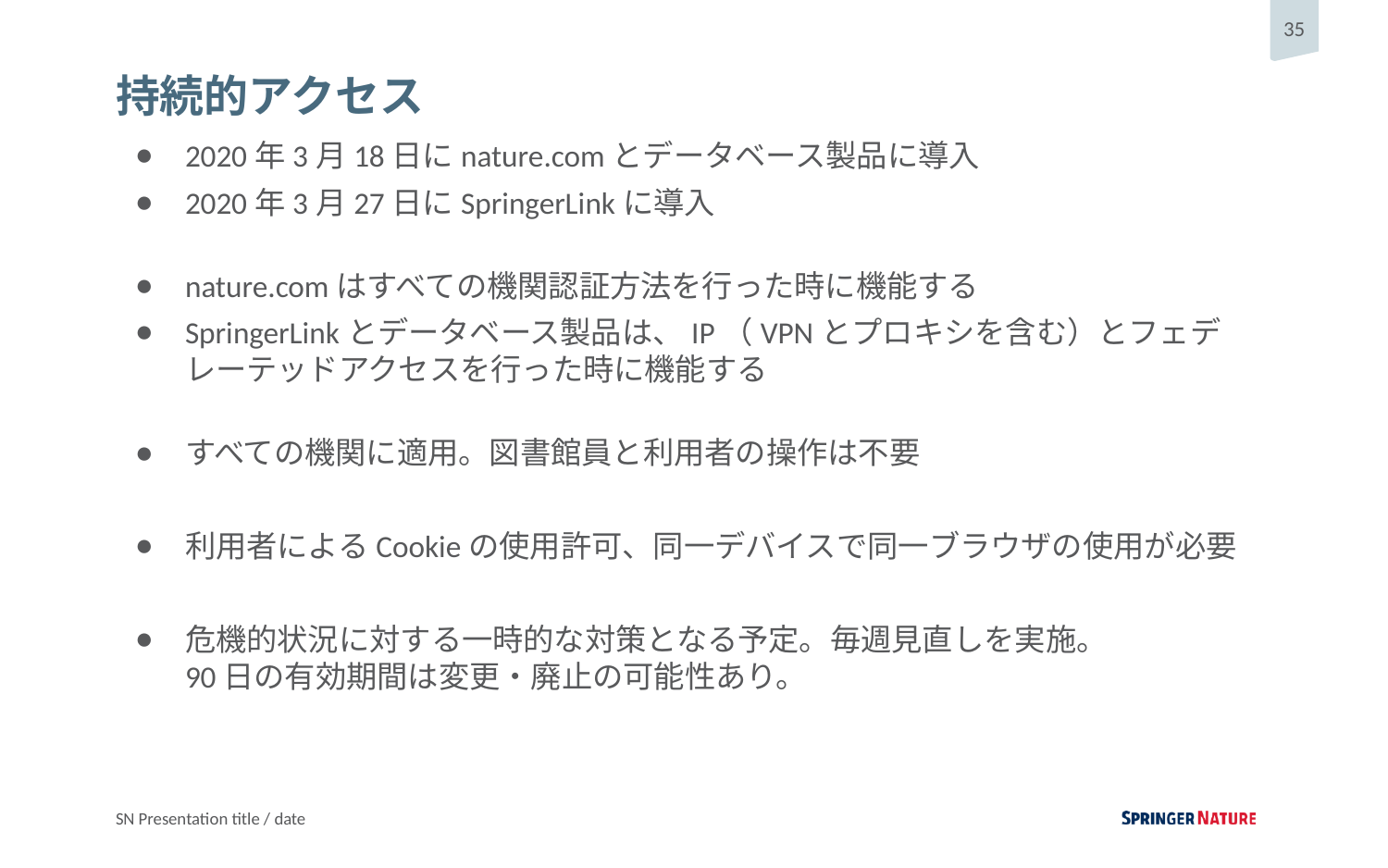

# 持続的アクセス
2020年3月18日にnature.comとデータベース製品に導入
2020年3月27日にSpringerLinkに導入
nature.comはすべての機関認証方法を行った時に機能する
SpringerLinkとデータベース製品は、IP（VPNとプロキシを含む）とフェデレーテッドアクセスを行った時に機能する
すべての機関に適用。図書館員と利用者の操作は不要

利用者によるCookieの使用許可、同一デバイスで同一ブラウザの使用が必要

危機的状況に対する一時的な対策となる予定。毎週見直しを実施。
90日の有効期間は変更・廃止の可能性あり。